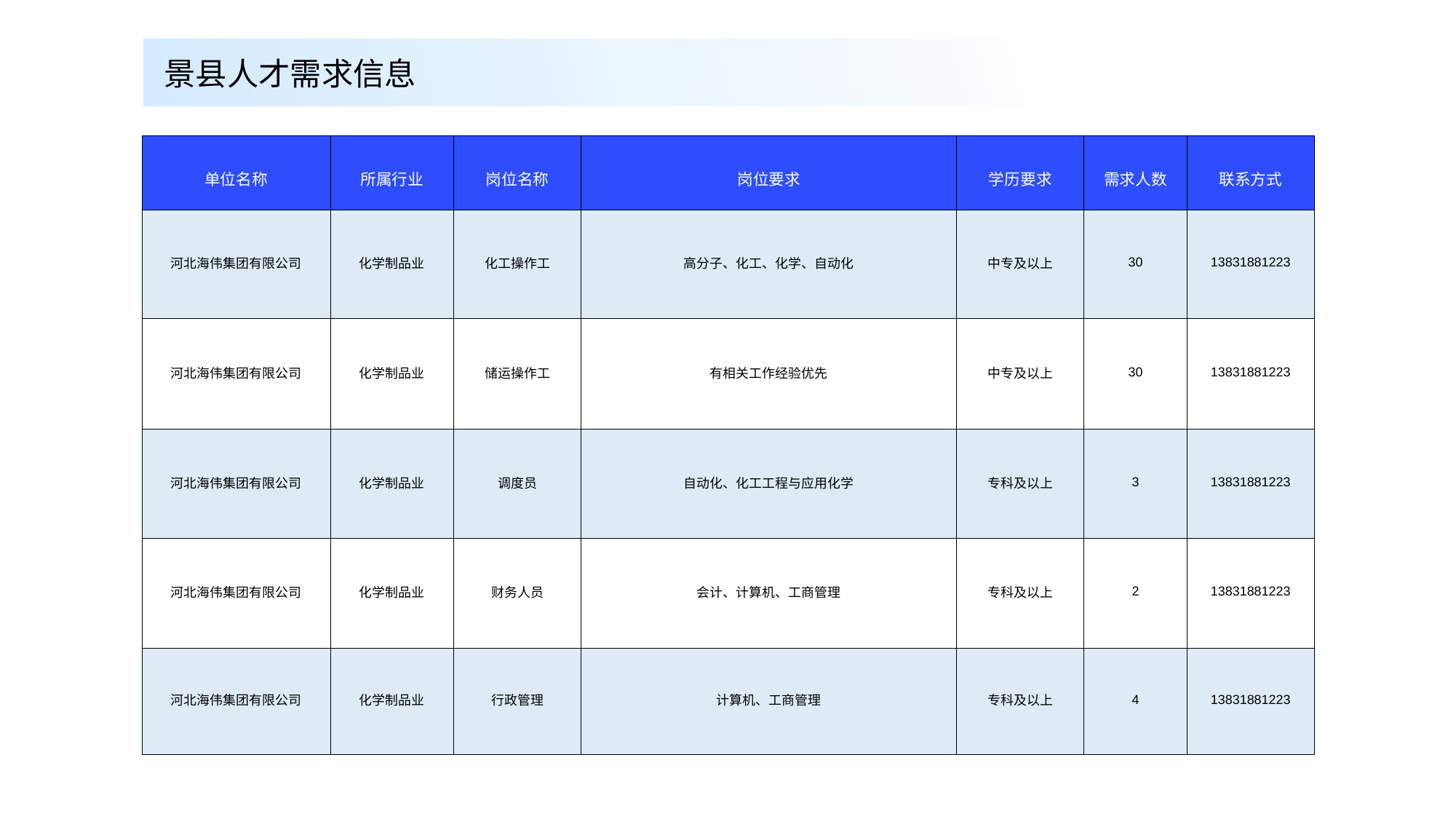

景县人才需求信息
| 单位名称 | 所属行业 | 岗位名称 | 岗位要求 | 学历要求 | 需求人数 | 联系方式 |
| --- | --- | --- | --- | --- | --- | --- |
| 河北海伟集团有限公司 | 化学制品业 | 化工操作工 | 高分子、化工、化学、自动化 | 中专及以上 | 30 | 13831881223 |
| 河北海伟集团有限公司 | 化学制品业 | 储运操作工 | 有相关工作经验优先 | 中专及以上 | 30 | 13831881223 |
| 河北海伟集团有限公司 | 化学制品业 | 调度员 | 自动化、化工工程与应用化学 | 专科及以上 | 3 | 13831881223 |
| 河北海伟集团有限公司 | 化学制品业 | 财务人员 | 会计、计算机、工商管理 | 专科及以上 | 2 | 13831881223 |
| 河北海伟集团有限公司 | 化学制品业 | 行政管理 | 计算机、工商管理 | 专科及以上 | 4 | 13831881223 |
53